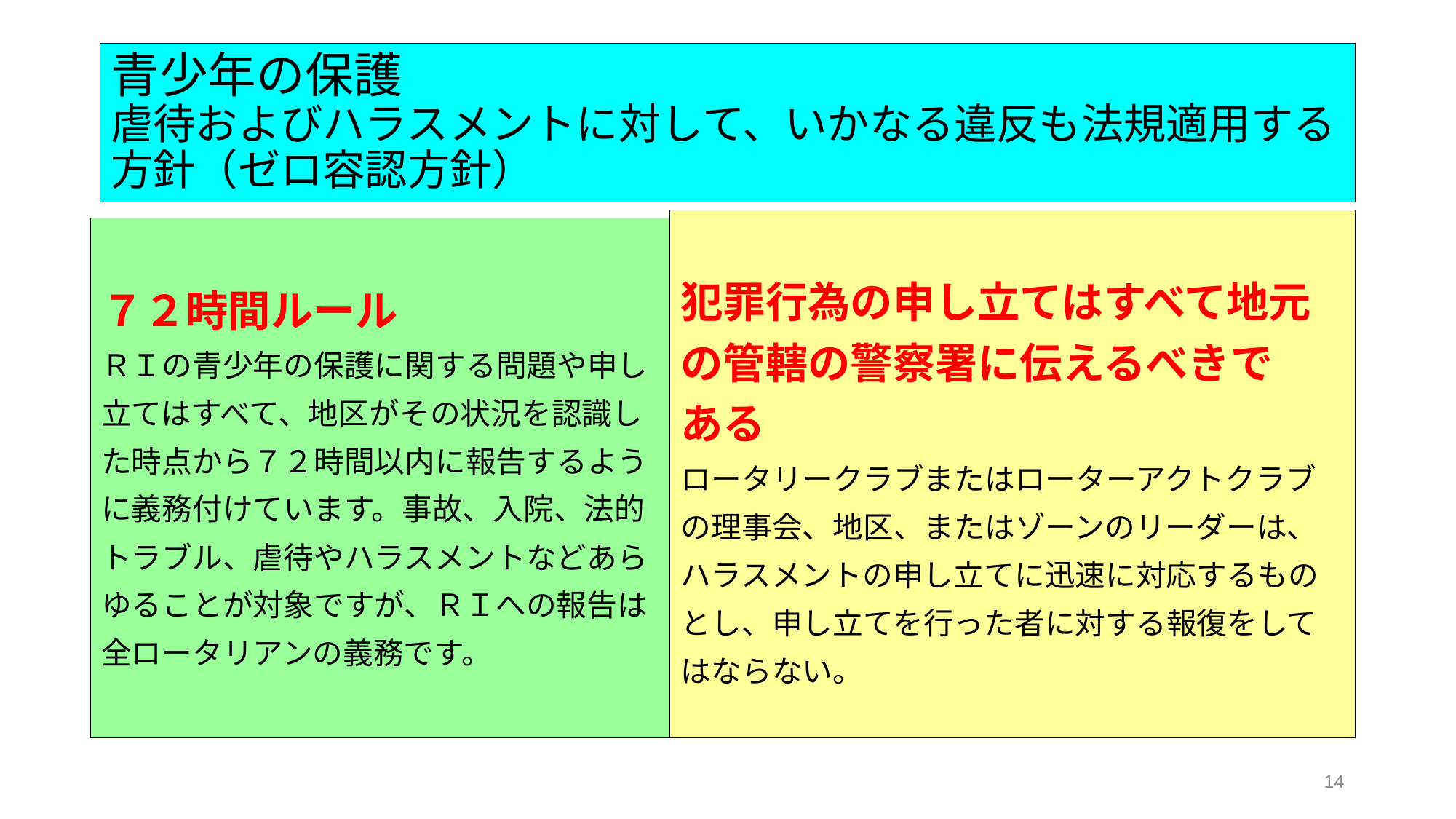

# 青少年の保護 虐待およびハラスメントに対して、いかなる違反も法規適用する方針（ゼロ容認方針）

犯罪行為の申し立てはすべて地元
の管轄の警察署に伝えるべきで
ある
ロータリークラブまたはローターアクトクラブ
の理事会、地区、またはゾーンのリーダーは、
ハラスメントの申し立てに迅速に対応するもの
とし、申し立てを行った者に対する報復をして
はならない。

７２時間ルール
ＲＩの青少年の保護に関する問題や申し
立てはすべて、地区がその状況を認識し
た時点から７２時間以内に報告するよう
に義務付けています。事故、入院、法的
トラブル、虐待やハラスメントなどあら
ゆることが対象ですが、ＲＩへの報告は
全ロータリアンの義務です。

14